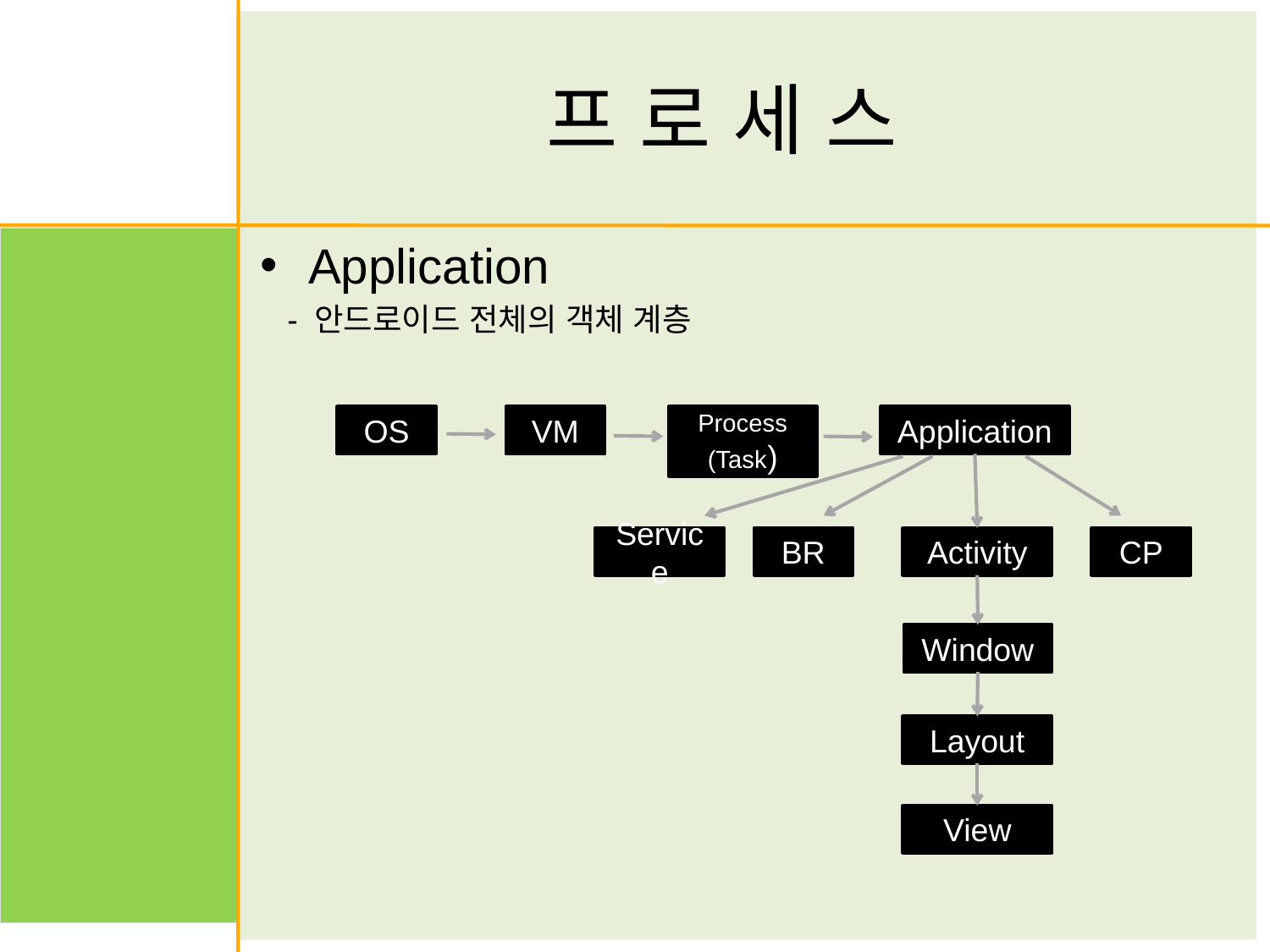

# 프 로 세 스
Application
   - 안드로이드 전체의 객체 계층
Application
Service
Process
(Task)
OS
VM
Activity
BR
CP
Window
Layout
View